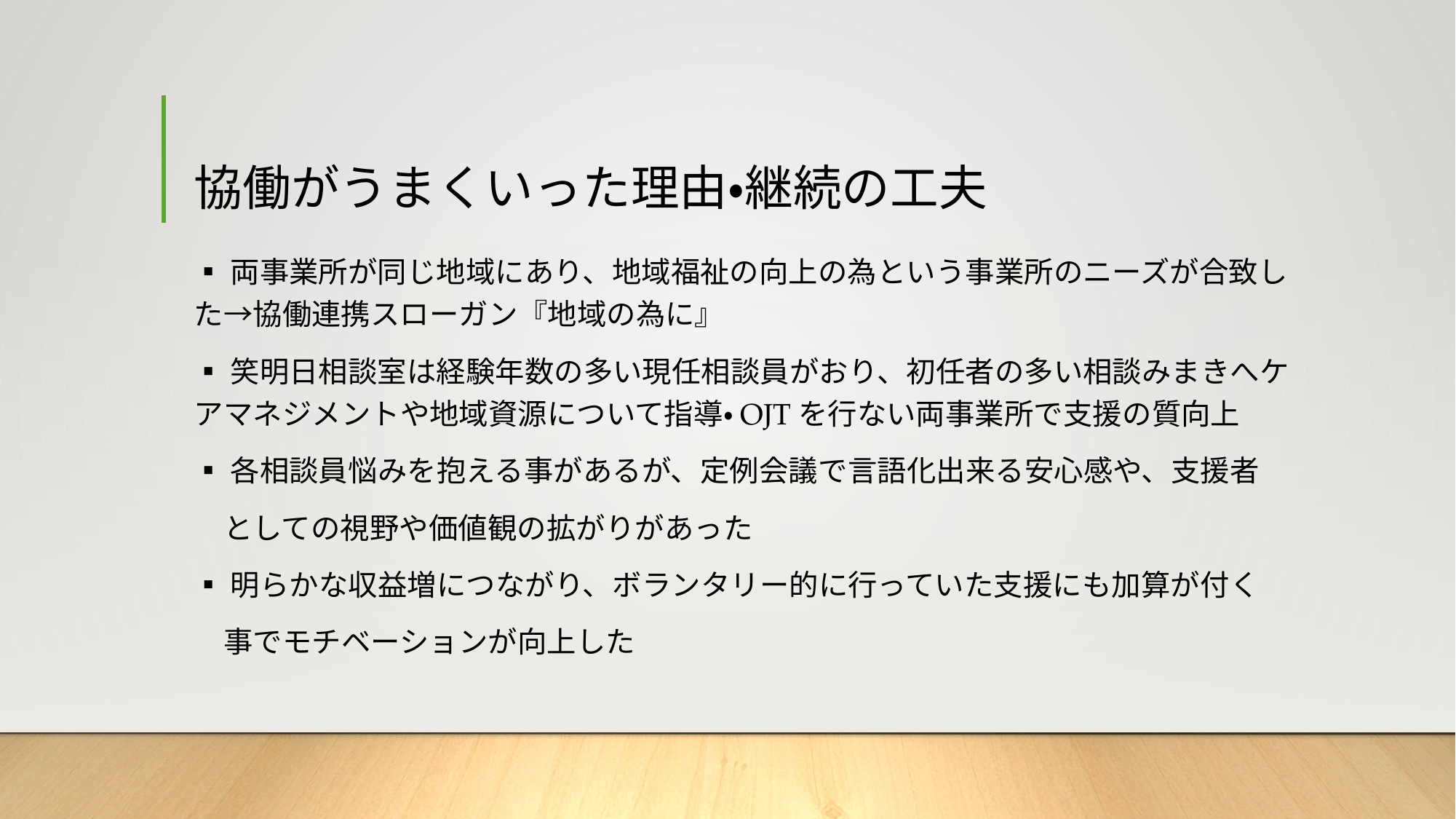

# 協働がうまくいった理由・継続の工夫
▪両事業所が同じ地域にあり、地域福祉の向上の為という事業所のニーズが合致した→協働連携スローガン『地域の為に』
▪笑明日相談室は経験年数の多い現任相談員がおり、初任者の多い相談みまきへケアマネジメントや地域資源について指導・OJTを行ない両事業所で支援の質向上
▪各相談員悩みを抱える事があるが、定例会議で言語化出来る安心感や、支援者
　としての視野や価値観の拡がりがあった
▪明らかな収益増につながり、ボランタリー的に行っていた支援にも加算が付く
　事でモチベーションが向上した